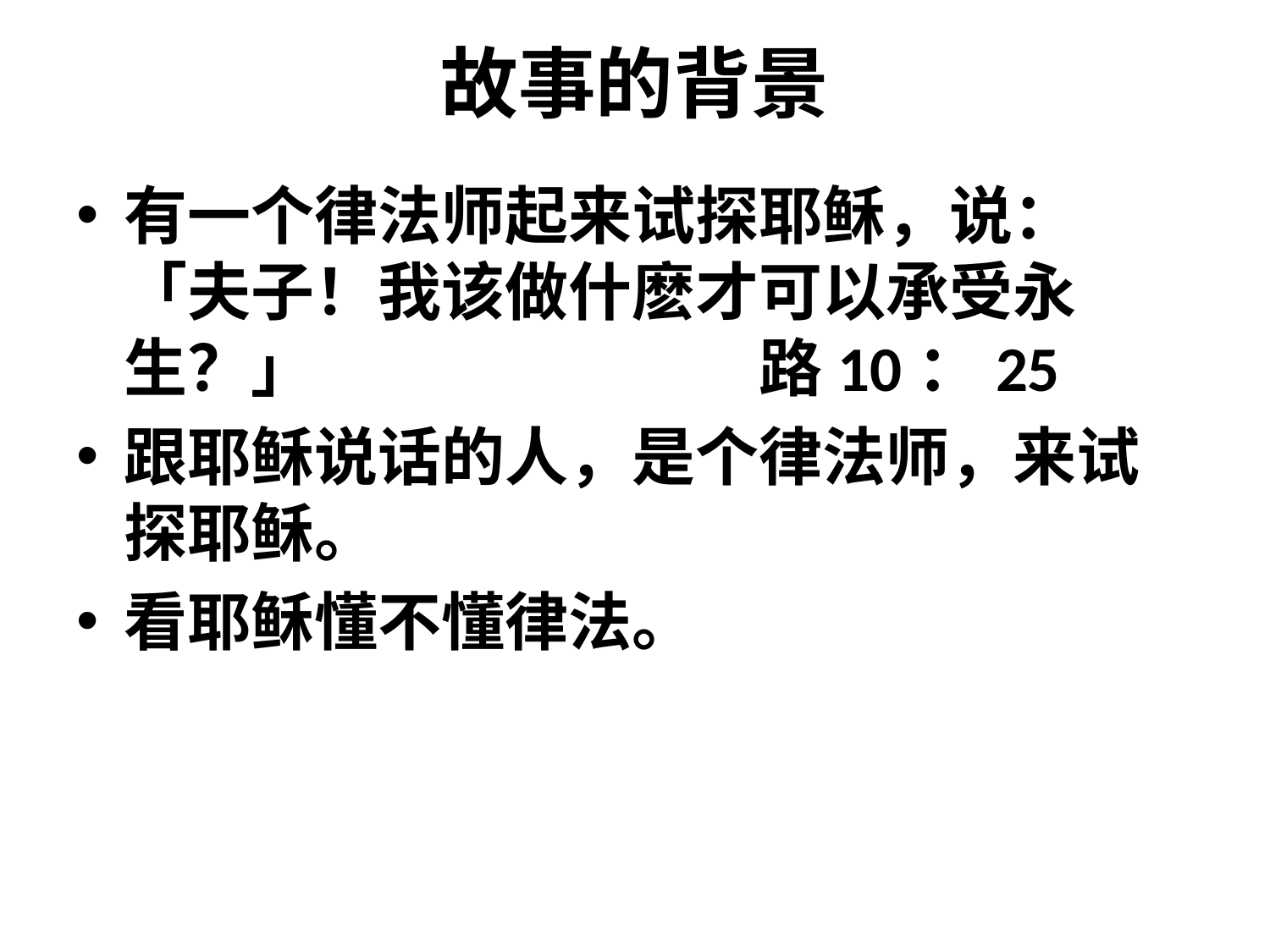

# 故事的背景
有一个律法师起来试探耶稣，说：「夫子！我该做什麽才可以承受永生？」				路10：25
跟耶稣说话的人，是个律法师，来试探耶稣。
看耶稣懂不懂律法。